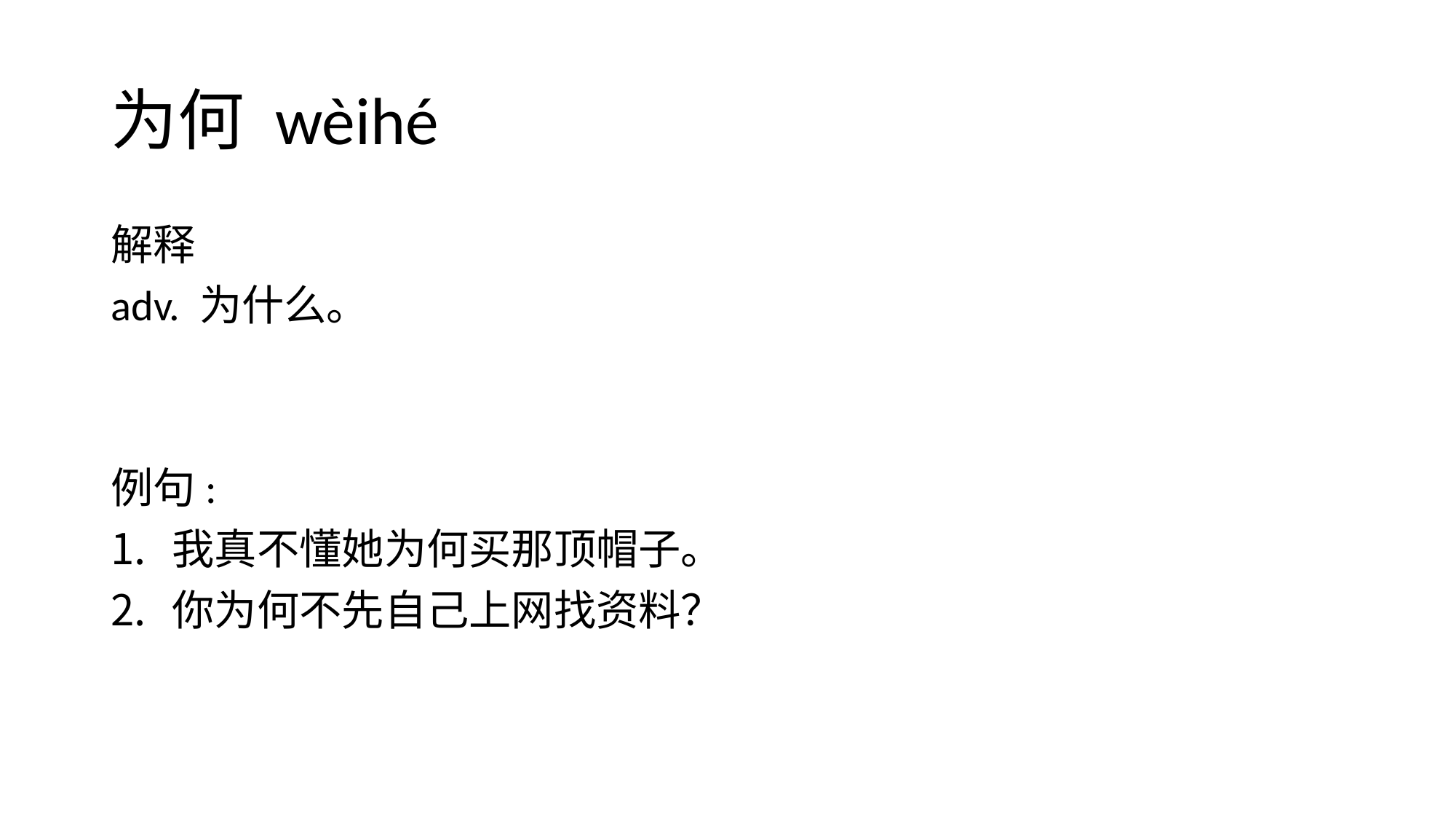

# 为何 wèihé
解释
adv. 为什么。

例句:
我真不懂她为何买那顶帽子。
你为何不先自己上网找资料？